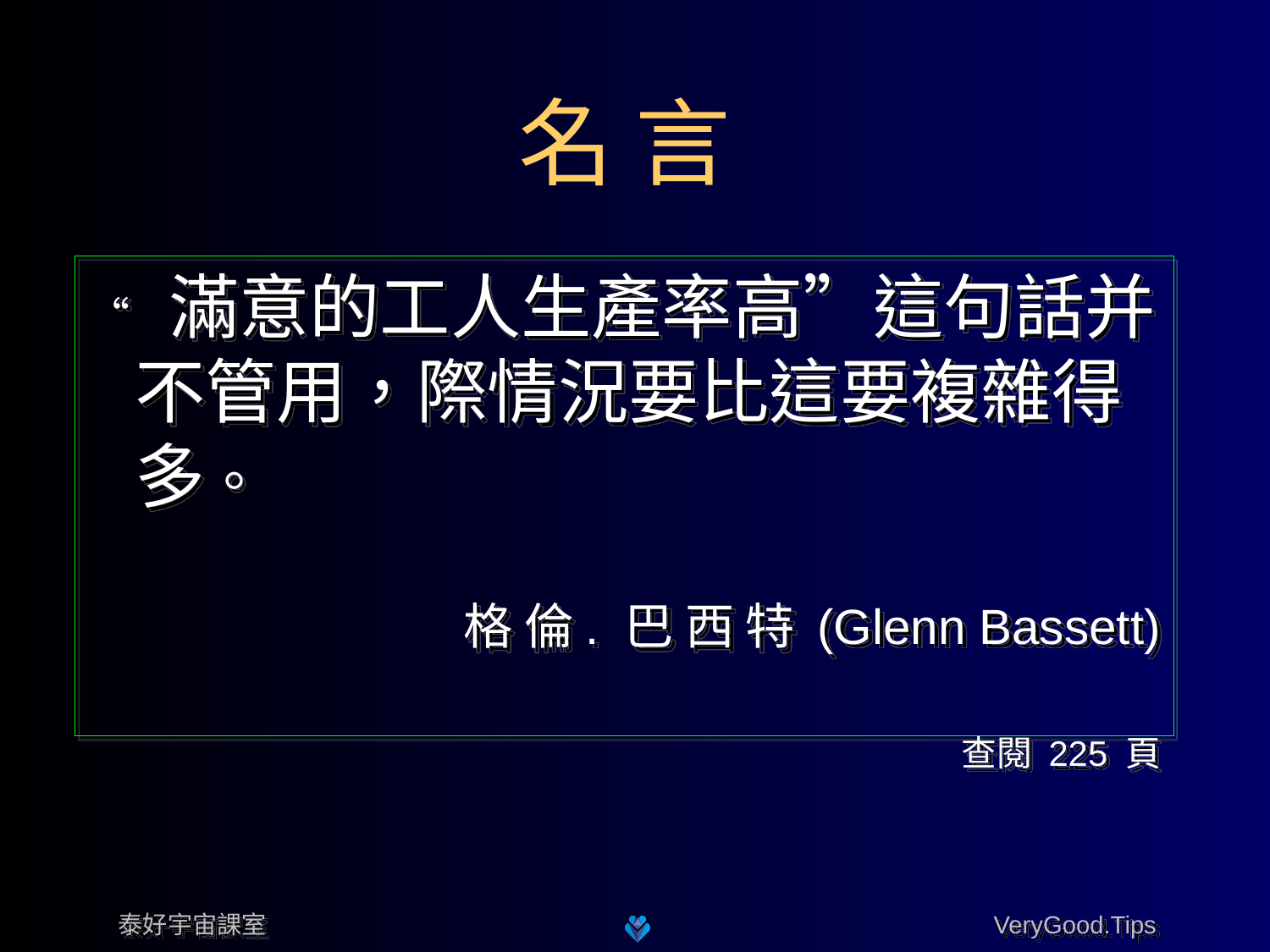

# 名 言
“   滿意的工人生產率高”這句話并不管用，際情況要比這要複雜得多。

格 倫. 巴 西 特 (Glenn Bassett)

查閱 225 頁